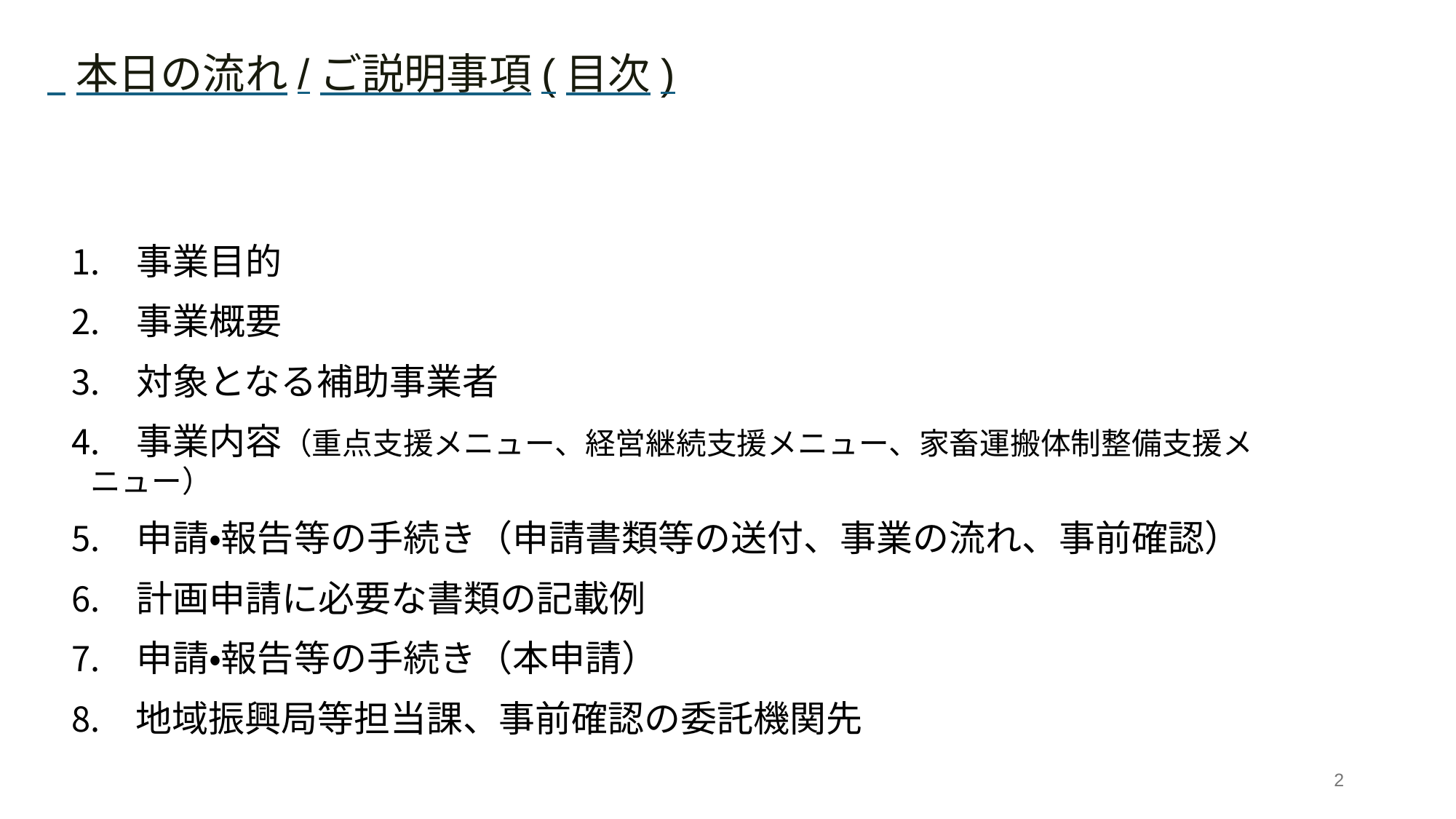

# 本日の流れ/ご説明事項(目次)
　事業目的
　事業概要
　対象となる補助事業者
　事業内容（重点支援メニュー、経営継続支援メニュー、家畜運搬体制整備支援メニュー）
　申請・報告等の手続き（申請書類等の送付、事業の流れ、事前確認）
　計画申請に必要な書類の記載例
　申請・報告等の手続き（本申請）
　地域振興局等担当課、事前確認の委託機関先

2